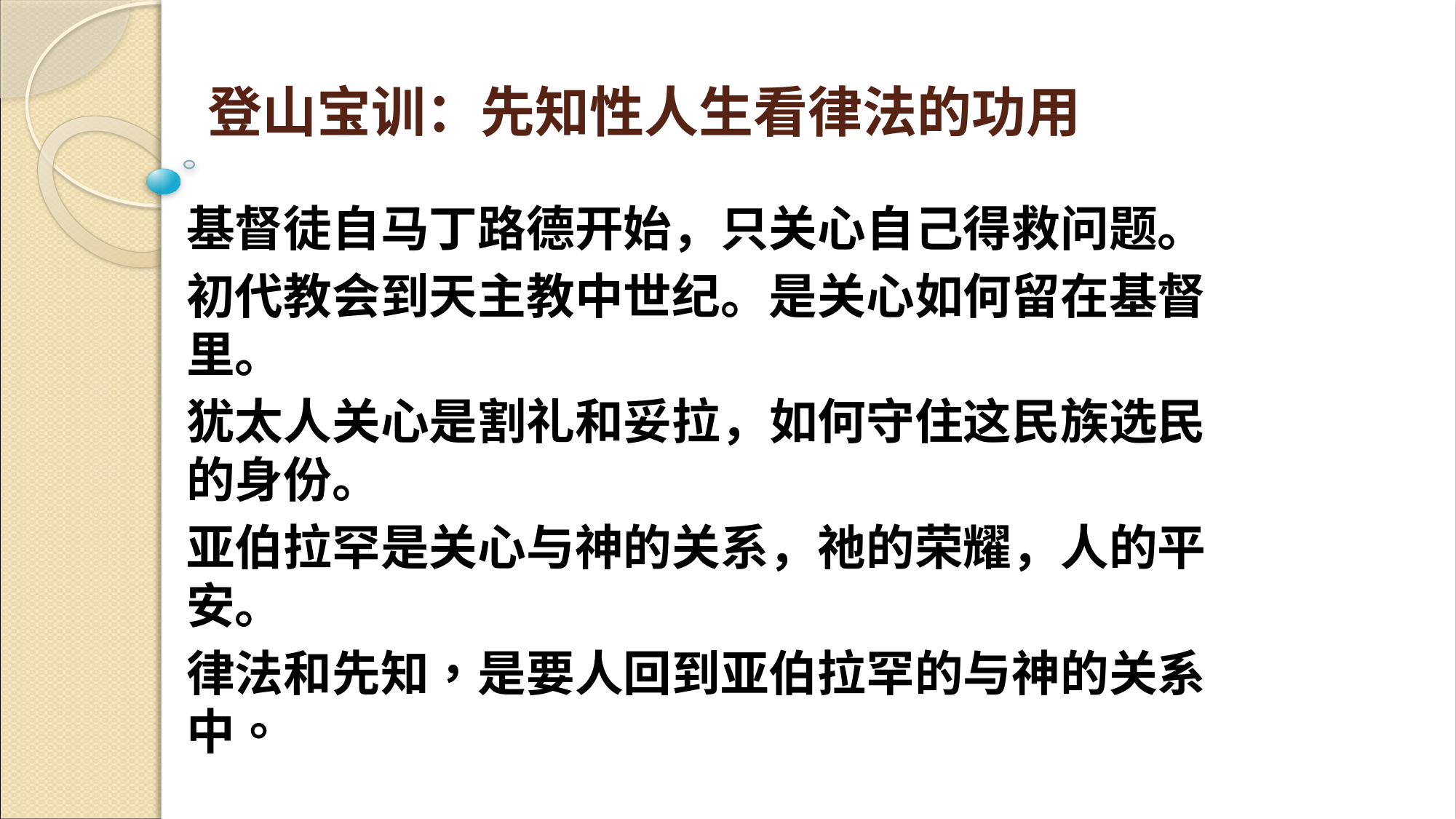

# 登山宝训：先知性人生看律法的功用
基督徒自马丁路德开始，只关心自己得救问题。
初代教会到天主教中世纪。是关心如何留在基督里。
犹太人关心是割礼和妥拉，如何守住这民族选民的身份。
亚伯拉罕是关心与神的关系，祂的荣耀，人的平安。
律法和先知，是要人回到亚伯拉罕的与神的关系中。